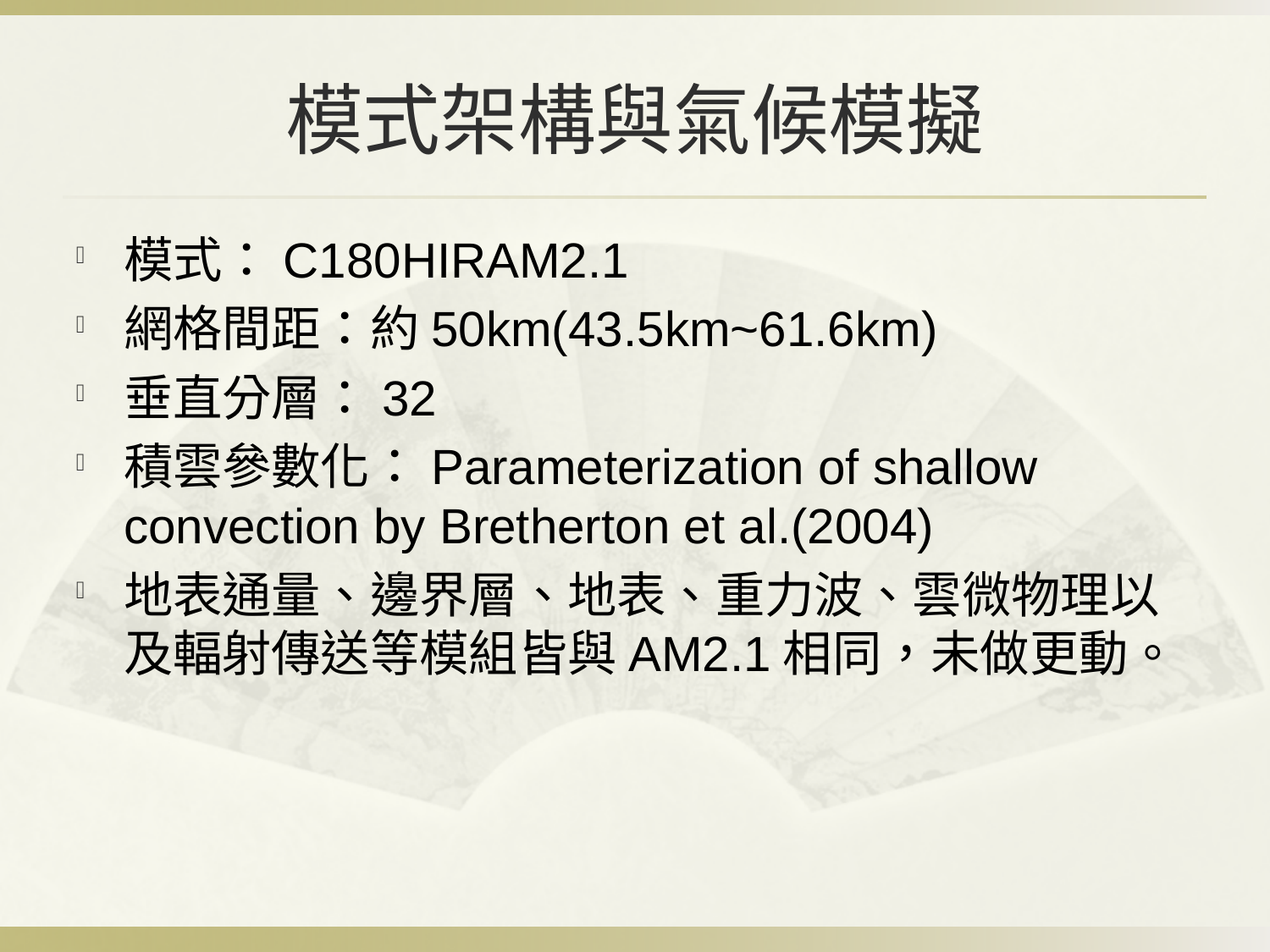

# 模式架構與氣候模擬
模式：C180HIRAM2.1
網格間距：約50km(43.5km~61.6km)
垂直分層：32
積雲參數化：Parameterization of shallow convection by Bretherton et al.(2004)
地表通量、邊界層、地表、重力波、雲微物理以及輻射傳送等模組皆與AM2.1相同，未做更動。